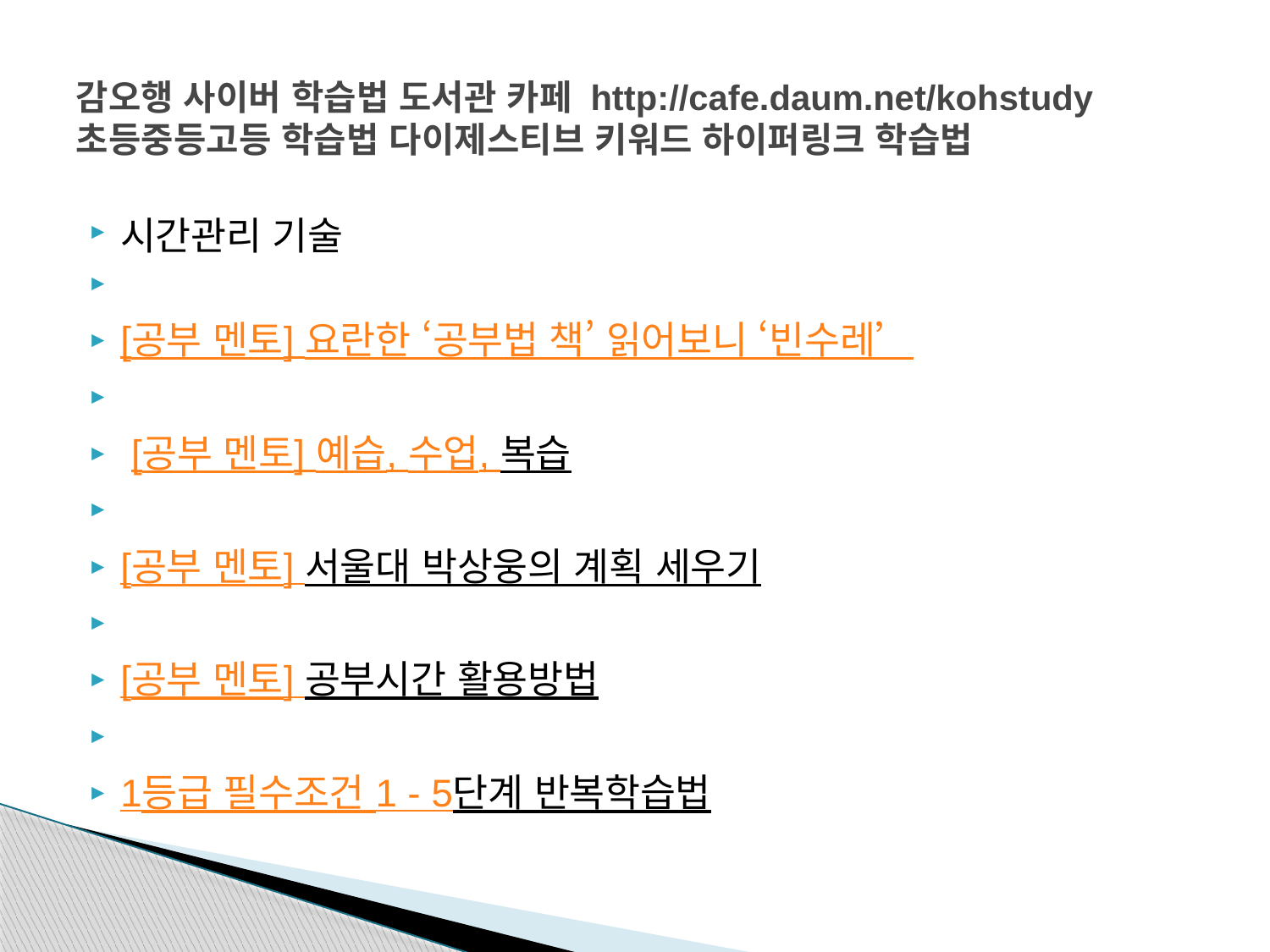

# 감오행 사이버 학습법 도서관 카페 http://cafe.daum.net/kohstudy 초등중등고등 학습법 다이제스티브 키워드 하이퍼링크 학습법
시간관리 기술

[공부 멘토] 요란한 ‘공부법 책’ 읽어보니 ‘빈수레’

 [공부 멘토] 예습, 수업, 복습

[공부 멘토] 서울대 박상웅의 계획 세우기

[공부 멘토] 공부시간 활용방법

1등급 필수조건 1 - 5단계 반복학습법